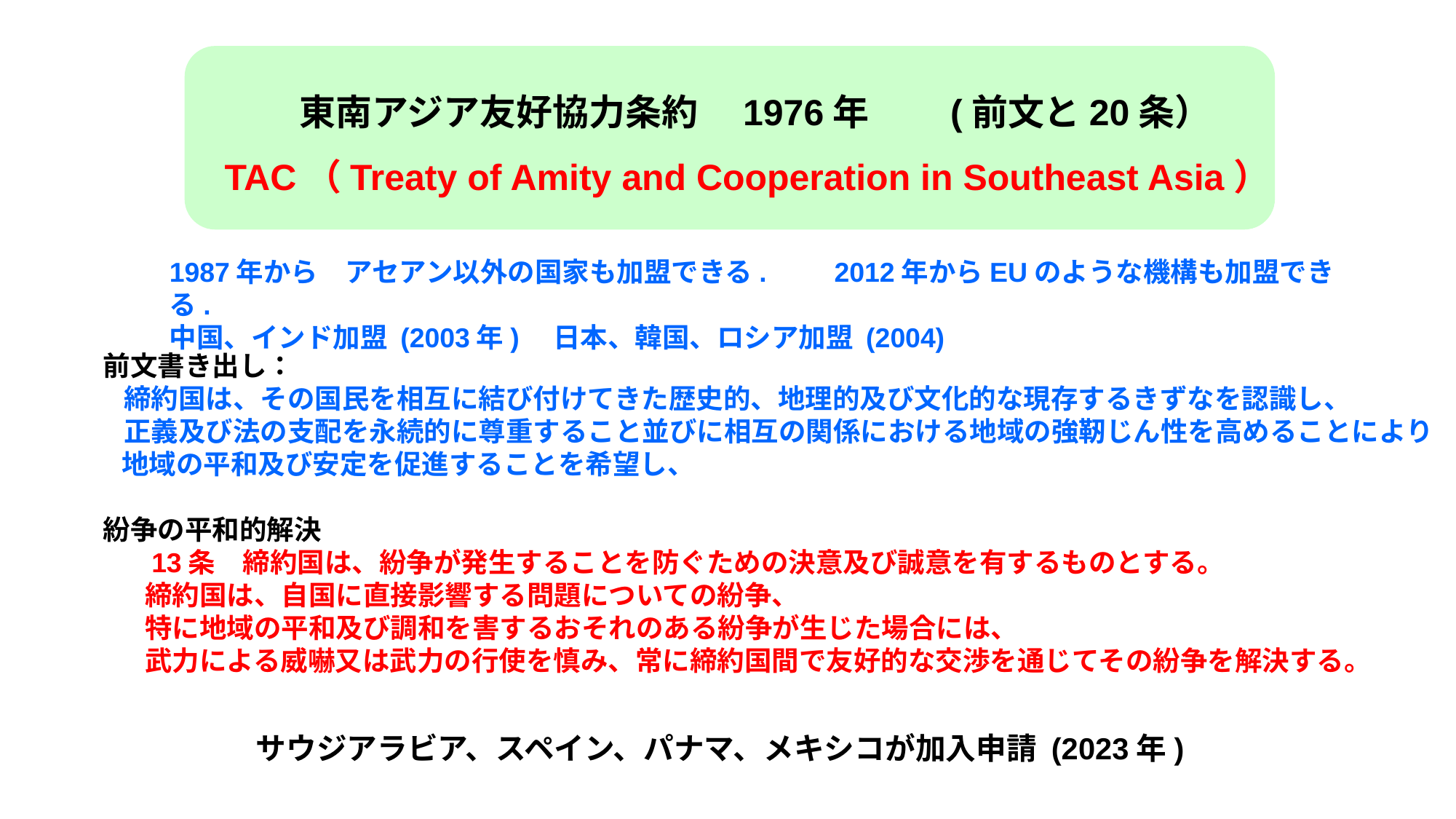

東南アジア友好協力条約　1976年　　(前文と20条）
TAC（Treaty of Amity and Cooperation in Southeast Asia）
1987年から　アセアン以外の国家も加盟できる.　　2012年からEUのような機構も加盟できる.
中国、インド加盟 (2003年)　日本、韓国、ロシア加盟 (2004)

 前文書き出し：
　 締約国は、その国民を相互に結び付けてきた歴史的、地理的及び文化的な現存するきずなを認識し、
　 正義及び法の支配を永続的に尊重すること並びに相互の関係における地域の強靭じん性を高めることにより
    地域の平和及び安定を促進することを希望し、

 紛争の平和的解決
　　13条　締約国は、紛争が発生することを防ぐための決意及び誠意を有するものとする。
　　締約国は、自国に直接影響する問題についての紛争、
　　特に地域の平和及び調和を害するおそれのある紛争が生じた場合には、
　　武力による威嚇又は武力の行使を慎み、常に締約国間で友好的な交渉を通じてその紛争を解決する。
サウジアラビア、スペイン、パナマ、メキシコが加入申請 (2023年)